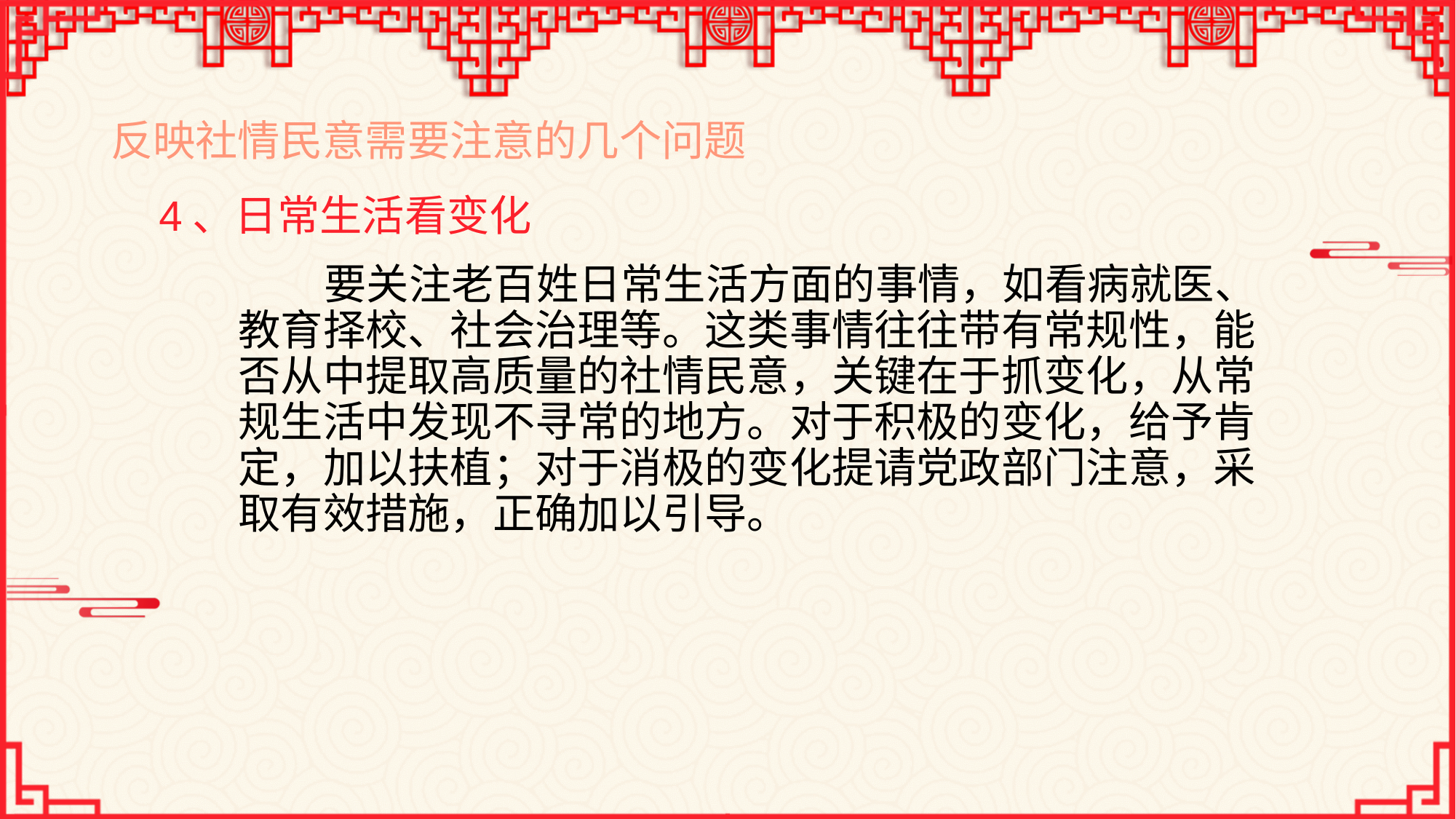

# 反映社情民意需要注意的几个问题
4、日常生活看变化
要关注老百姓日常生活方面的事情，如看病就医、教育择校、社会治理等。这类事情往往带有常规性，能否从中提取高质量的社情民意，关键在于抓变化，从常规生活中发现不寻常的地方。对于积极的变化，给予肯定，加以扶植；对于消极的变化提请党政部门注意，采取有效措施，正确加以引导。